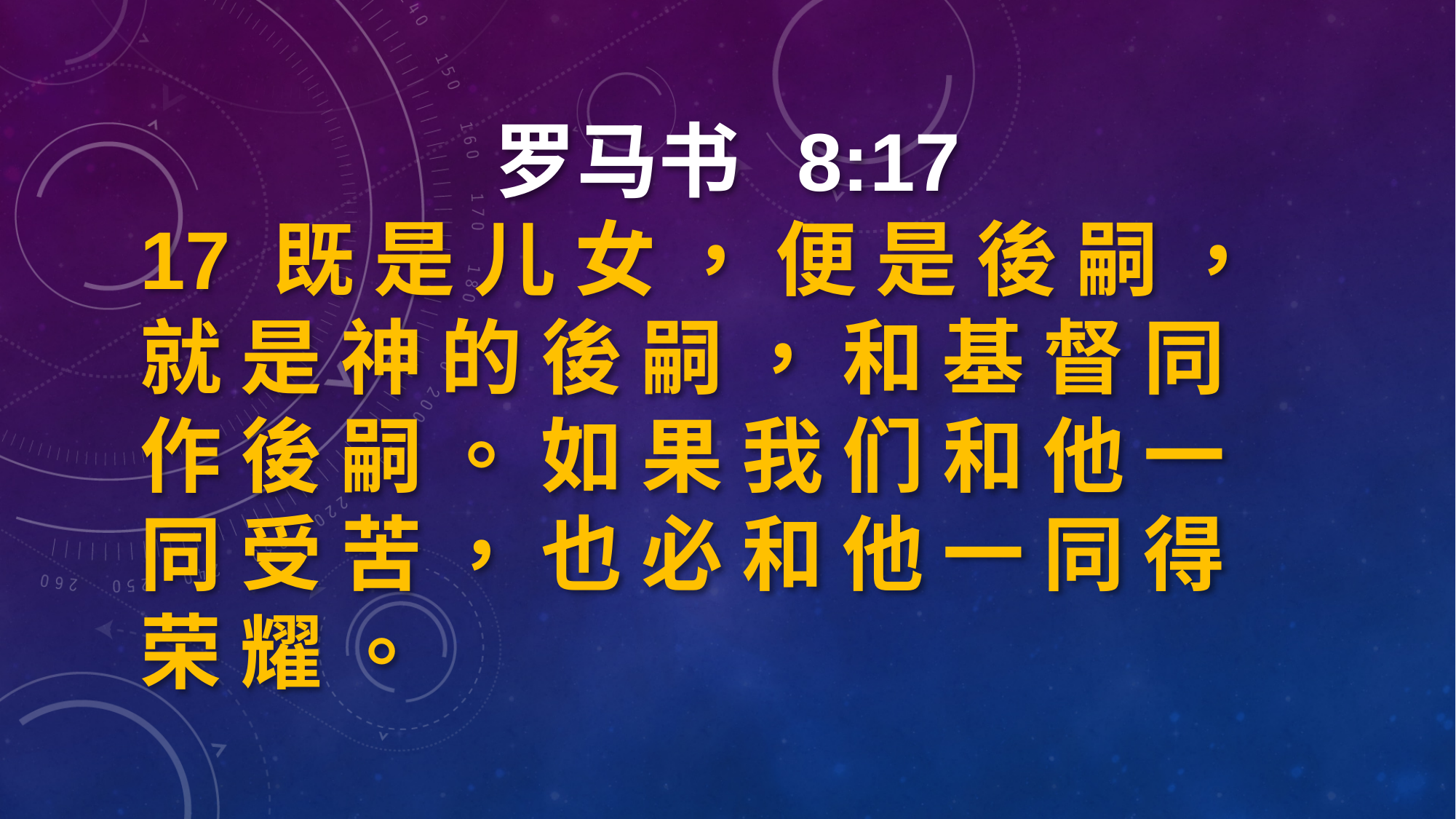

罗马书  8:17
17 既 是 儿 女 ， 便 是 後 嗣 ， 就 是 神 的 後 嗣 ， 和 基 督 同 作 後 嗣 。 如 果 我 们 和 他 一 同 受 苦 ， 也 必 和 他 一 同 得 荣 耀 。